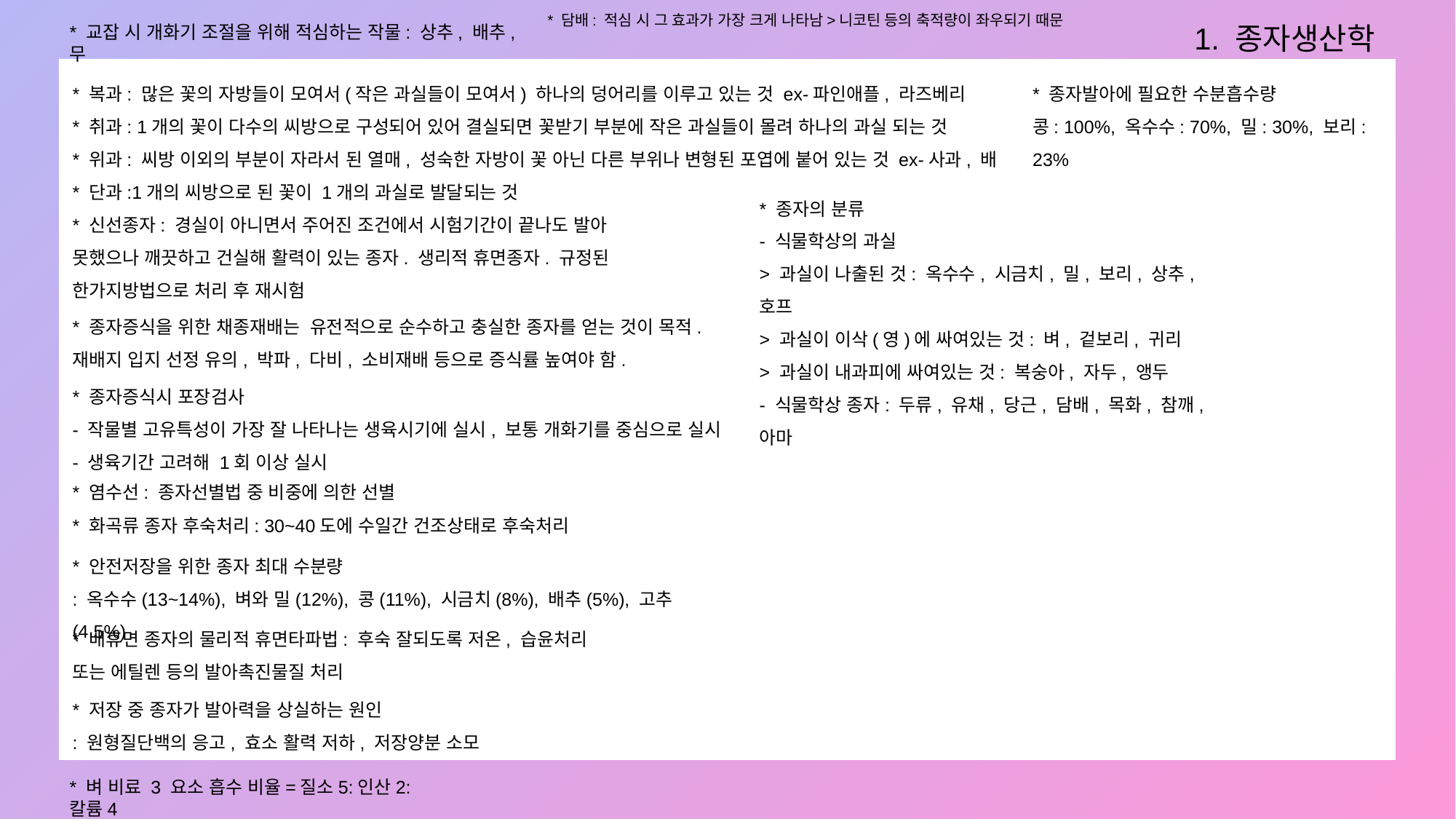

* 담배: 적심 시 그 효과가 가장 크게 나타남>니코틴 등의 축적량이 좌우되기 때문
1. 종자생산학
* 교잡 시 개화기 조절을 위해 적심하는 작물: 상추, 배추, 무
* 복과: 많은 꽃의 자방들이 모여서(작은 과실들이 모여서) 하나의 덩어리를 이루고 있는 것 ex-파인애플, 라즈베리
* 취과: 1개의 꽃이 다수의 씨방으로 구성되어 있어 결실되면 꽃받기 부분에 작은 과실들이 몰려 하나의 과실 되는 것
* 위과: 씨방 이외의 부분이 자라서 된 열매, 성숙한 자방이 꽃 아닌 다른 부위나 변형된 포엽에 붙어 있는 것 ex-사과, 배
* 단과:1개의 씨방으로 된 꽃이 1개의 과실로 발달되는 것
* 종자발아에 필요한 수분흡수량
콩: 100%, 옥수수: 70%, 밀: 30%, 보리: 23%
* 종자의 분류
- 식물학상의 과실
> 과실이 나출된 것: 옥수수, 시금치, 밀, 보리, 상추, 호프
> 과실이 이삭(영)에 싸여있는 것: 벼, 겉보리, 귀리
> 과실이 내과피에 싸여있는 것: 복숭아, 자두, 앵두
- 식물학상 종자: 두류, 유채, 당근, 담배, 목화, 참깨, 아마
* 신선종자: 경실이 아니면서 주어진 조건에서 시험기간이 끝나도 발아 못했으나 깨끗하고 건실해 활력이 있는 종자. 생리적 휴면종자. 규정된 한가지방법으로 처리 후 재시험
* 종자증식을 위한 채종재배는  유전적으로 순수하고 충실한 종자를 얻는 것이 목적.
재배지 입지 선정 유의, 박파, 다비, 소비재배 등으로 증식률 높여야 함.
* 종자증식시 포장검사
- 작물별 고유특성이 가장 잘 나타나는 생육시기에 실시, 보통 개화기를 중심으로 실시
- 생육기간 고려해 1회 이상 실시
* 염수선: 종자선별법 중 비중에 의한 선별
* 화곡류 종자 후숙처리: 30~40도에 수일간 건조상태로 후숙처리
* 안전저장을 위한 종자 최대 수분량
: 옥수수(13~14%), 벼와 밀(12%), 콩(11%), 시금치(8%), 배추(5%), 고추(4.5%)
* 배휴면 종자의 물리적 휴면타파법: 후숙 잘되도록 저온, 습윤처리 또는 에틸렌 등의 발아촉진물질 처리
* 저장 중 종자가 발아력을 상실하는 원인
: 원형질단백의 응고, 효소 활력 저하, 저장양분 소모
* 벼 비료 3 요소 흡수 비율=질소5:인산2:칼륨4